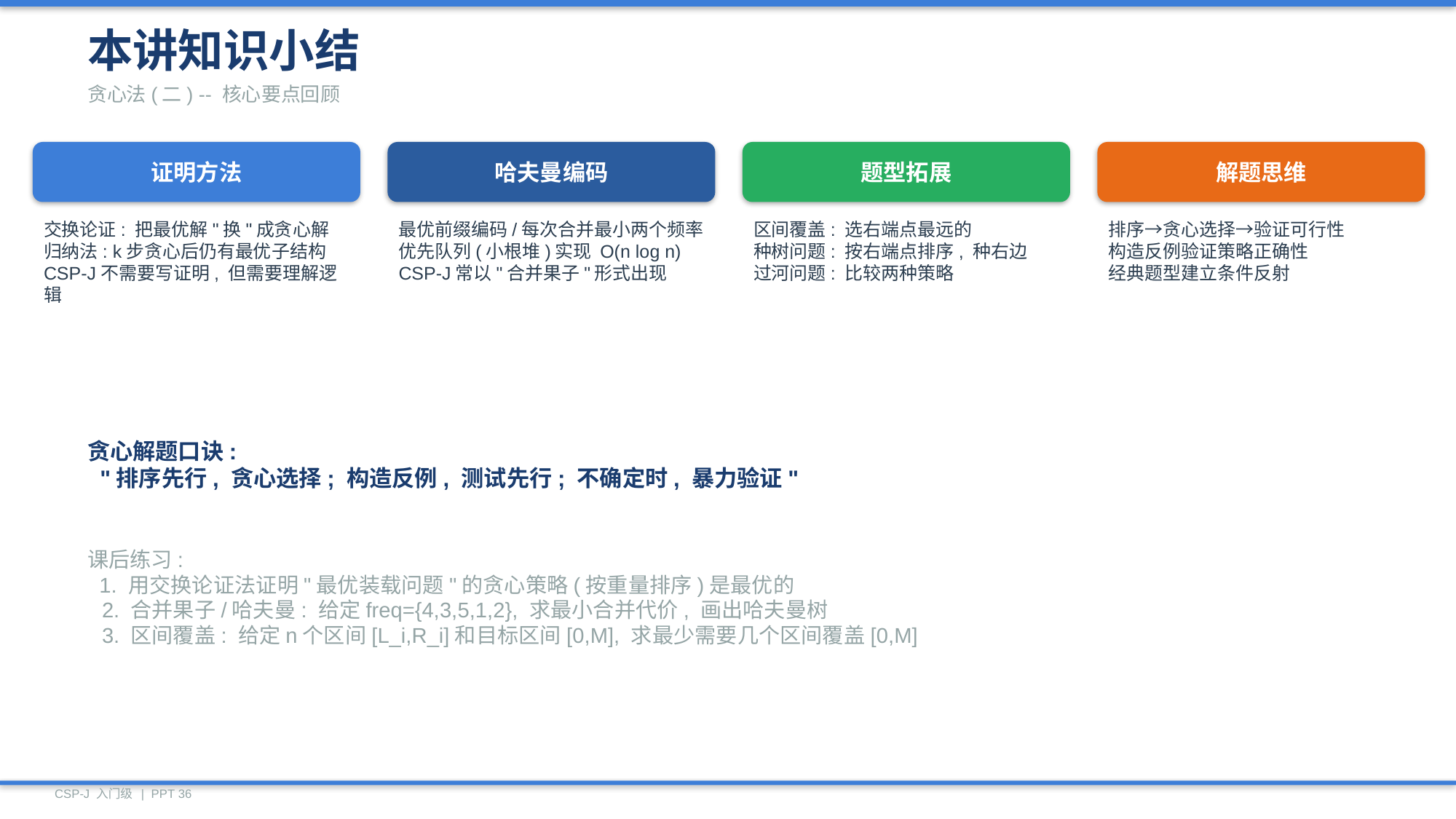

本讲知识小结
贪心法(二) -- 核心要点回顾
证明方法
哈夫曼编码
题型拓展
解题思维
交换论证: 把最优解"换"成贪心解
归纳法: k步贪心后仍有最优子结构
CSP-J不需要写证明, 但需要理解逻辑
最优前缀编码/每次合并最小两个频率
优先队列(小根堆)实现 O(n log n)
CSP-J常以"合并果子"形式出现
区间覆盖: 选右端点最远的
种树问题: 按右端点排序, 种右边
过河问题: 比较两种策略
排序→贪心选择→验证可行性
构造反例验证策略正确性
经典题型建立条件反射
贪心解题口诀:
  "排序先行, 贪心选择; 构造反例, 测试先行; 不确定时, 暴力验证"
课后练习:
  1. 用交换论证法证明"最优装载问题"的贪心策略(按重量排序)是最优的
  2. 合并果子/哈夫曼: 给定freq={4,3,5,1,2}, 求最小合并代价, 画出哈夫曼树
  3. 区间覆盖: 给定n个区间[L_i,R_i]和目标区间[0,M], 求最少需要几个区间覆盖[0,M]

CSP-J 入门级  |  PPT 36